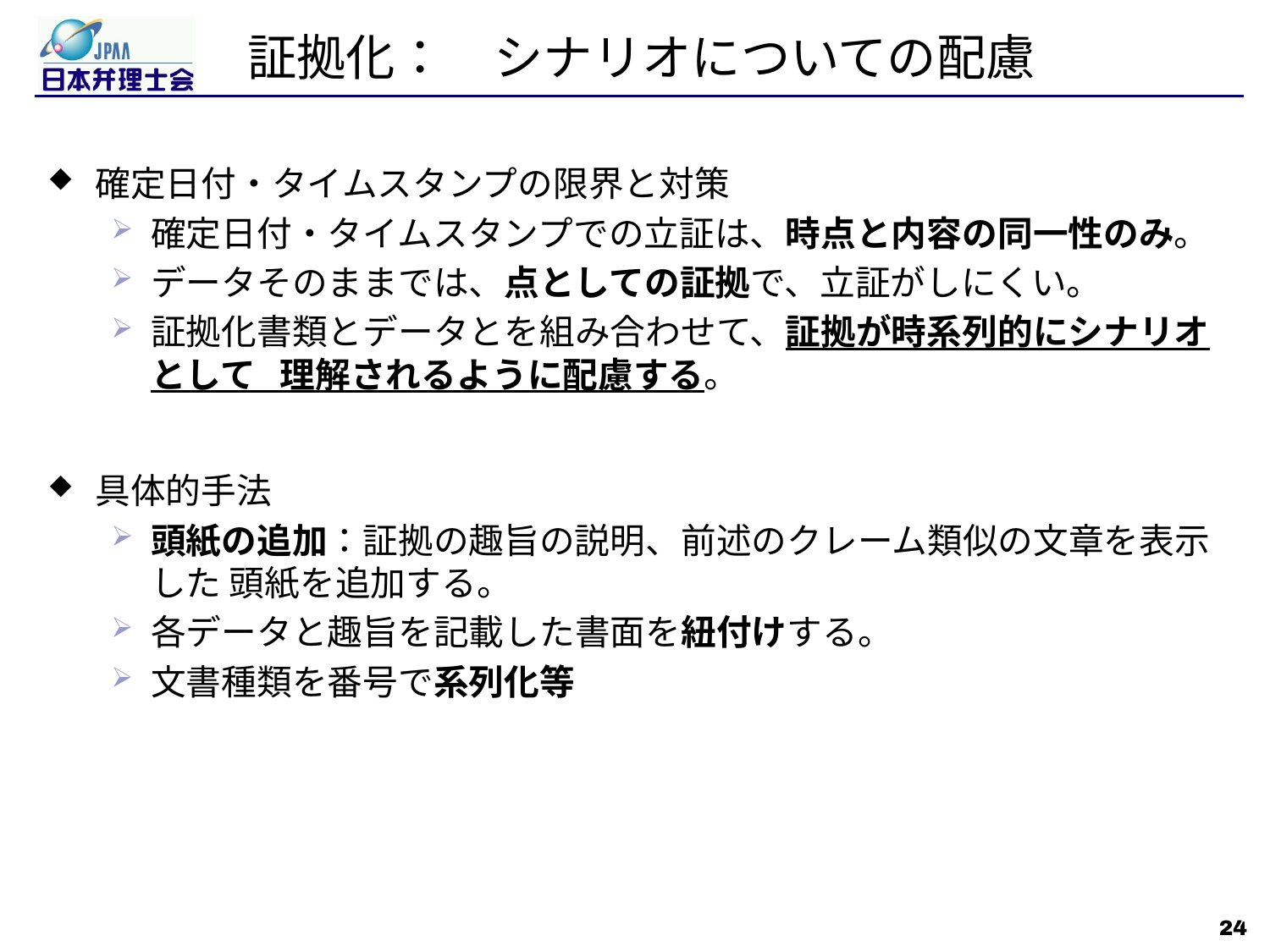

# 証拠化：　シナリオについての配慮

確定日付・タイムスタンプの限界と対策
確定日付・タイムスタンプでの立証は、時点と内容の同一性のみ。
データそのままでは、点としての証拠で、立証がしにくい。
証拠化書類とデータとを組み合わせて、証拠が時系列的にシナリオとして   理解されるように配慮する。

具体的手法
頭紙の追加：証拠の趣旨の説明、前述のクレーム類似の文章を表示した 頭紙を追加する。
各データと趣旨を記載した書面を紐付けする。
文書種類を番号で系列化等

24